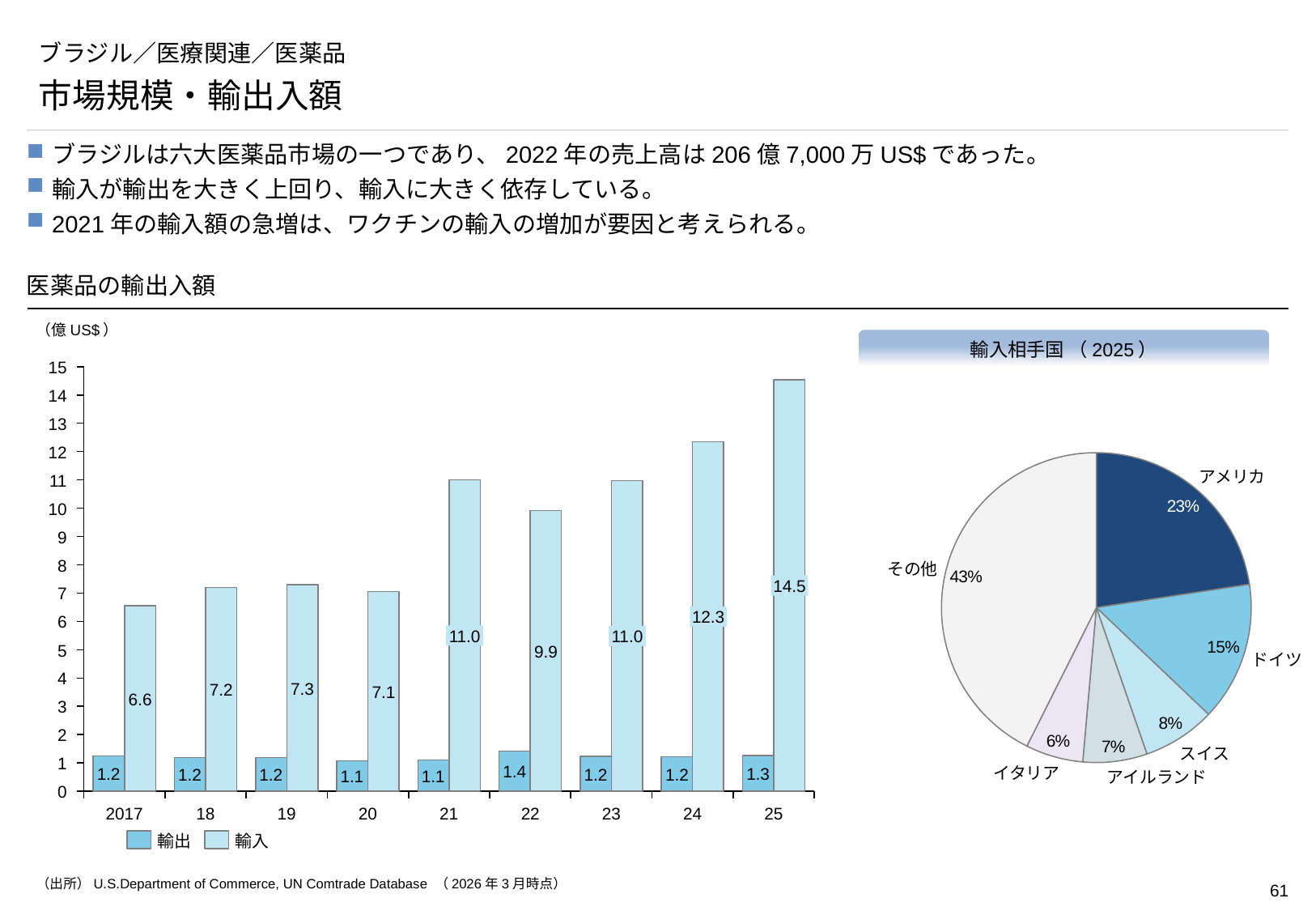

# ブラジル／医療関連／医薬品
市場規模・輸出入額
ブラジルは六大医薬品市場の一つであり、2022年の売上高は206億7,000万US$であった。
輸入が輸出を大きく上回り、輸入に大きく依存している。
2021年の輸入額の急増は、ワクチンの輸入の増加が要因と考えられる。
医薬品の輸出入額
（億US$）
輸入相手国 （2025）

### Chart

| Category |  |  |
|---|---|---|
15
14

### Chart

| Category |  |
|---|---|
13
12
アメリカ
11
10
9
8
その他
14.5
7
12.3
6
11.0
11.0
5
9.9
ドイツ
4
7.3
7.2
7.1
6.6
3
2
スイス
1
1.4
イタリア
1.3
1.2
1.2
1.2
1.2
1.2
1.1
1.1
アイルランド
0
2017
18
19
20
21
22
23
24
25
輸出
輸入

（出所）U.S.Department of Commerce, UN Comtrade Database （2026年3月時点）